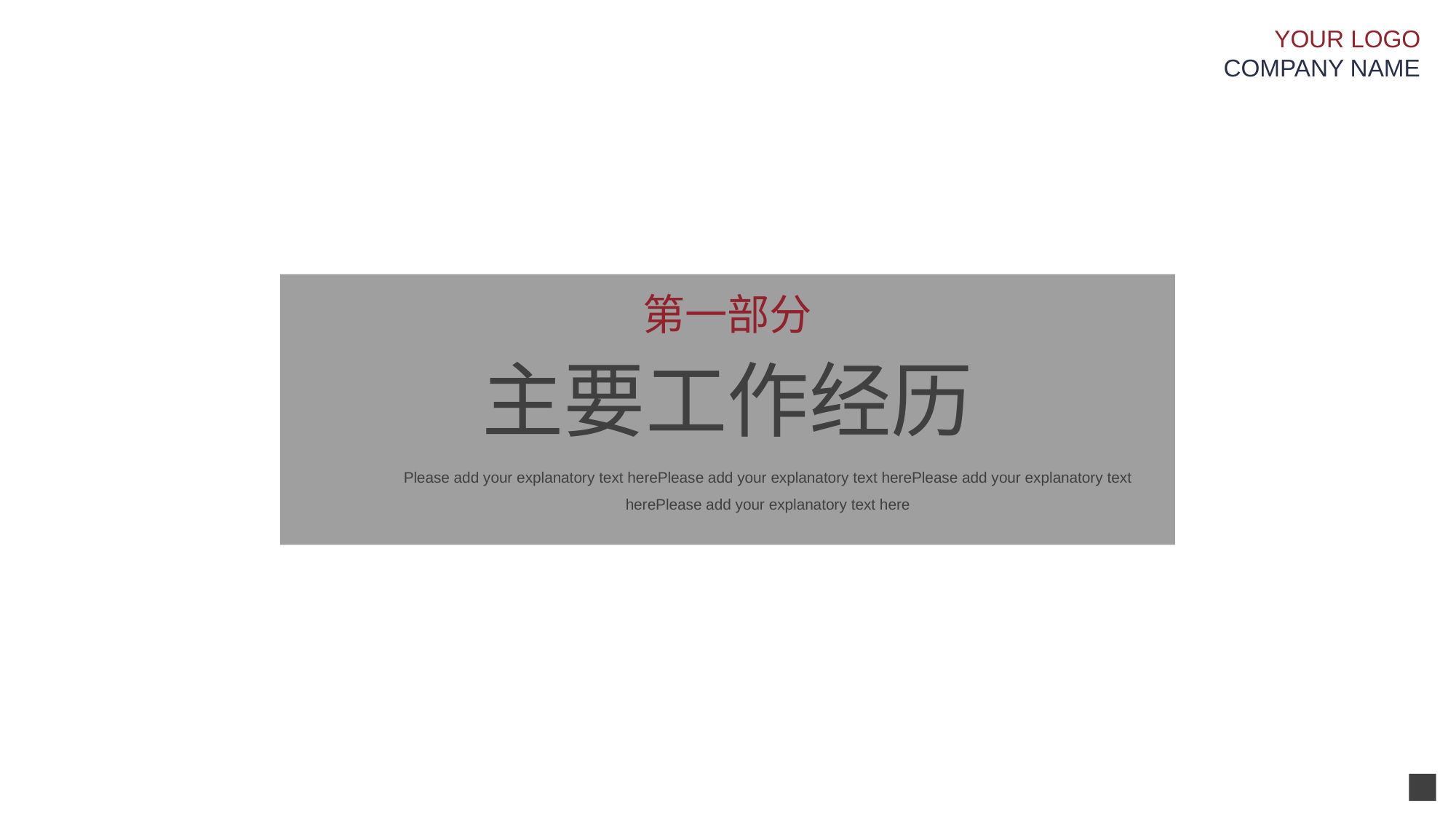

YOUR LOGO
COMPANY NAME

第一部分
主要工作经历
Please add your explanatory text herePlease add your explanatory text herePlease add your explanatory text herePlease add your explanatory text here